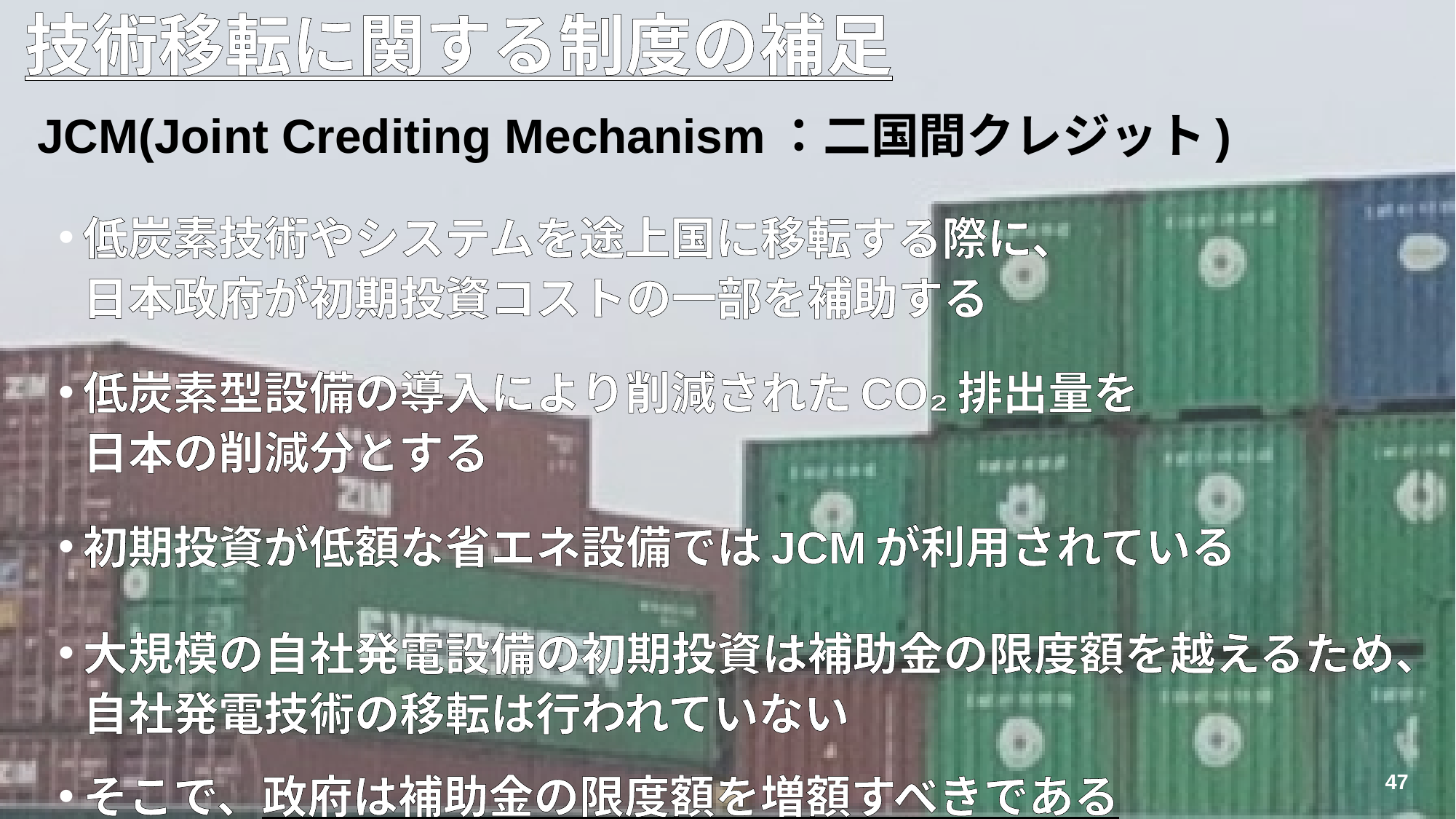

# 技術移転に関する制度の補足

  JCM(Joint Crediting Mechanism：二国間クレジット)

低炭素技術やシステムを途上国に移転する際に、
日本政府が初期投資コストの一部を補助する

低炭素型設備の導入により削減されたCO₂排出量を
日本の削減分とする

初期投資が低額な省エネ設備ではJCMが利用されている

大規模の自社発電設備の初期投資は補助金の限度額を越えるため、自社発電技術の移転は行われていない

そこで、政府は補助金の限度額を増額すべきである
47